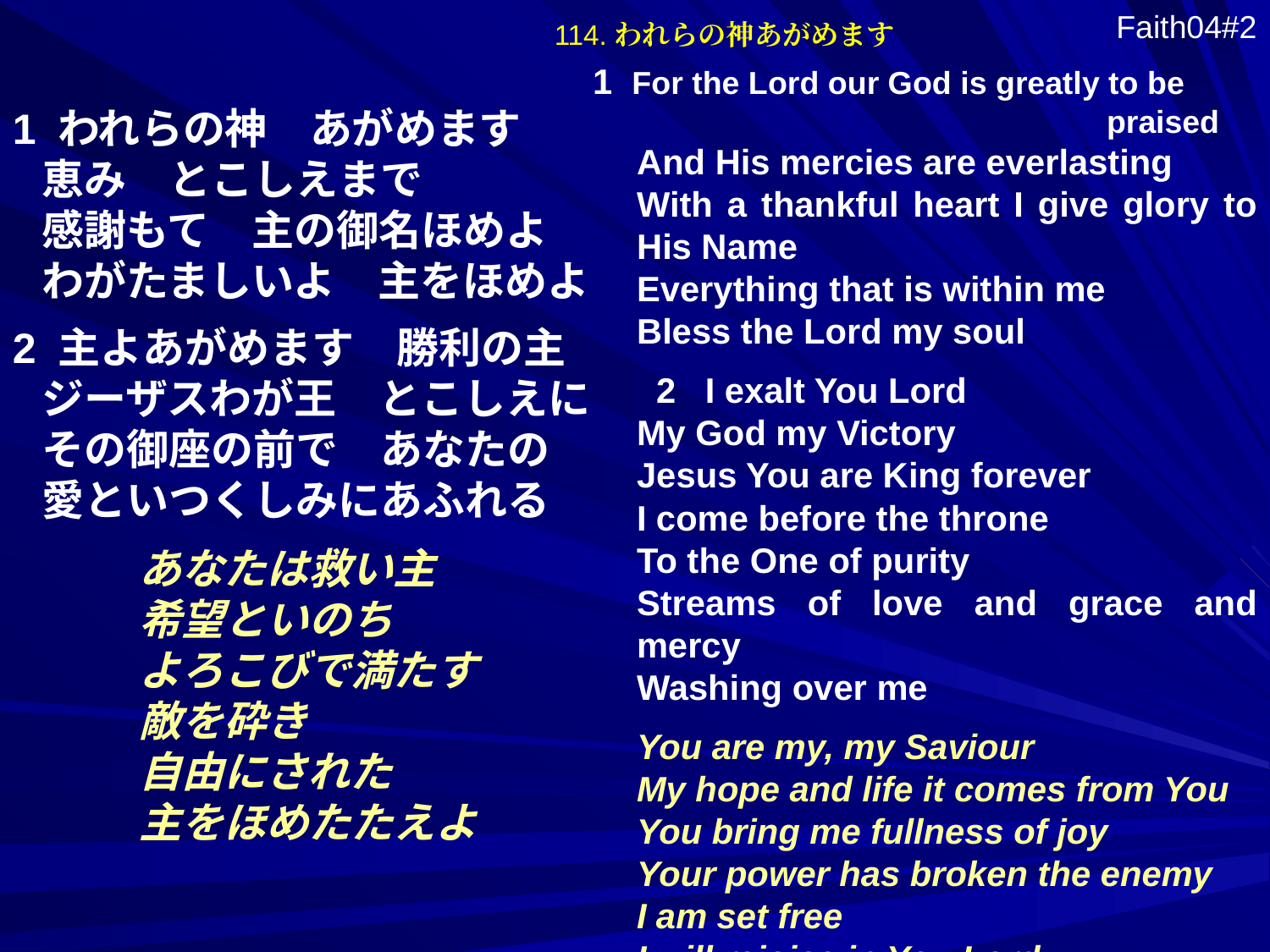

114.われらの神あがめます
Faith04#2
  1  For the Lord our God is greatly to be
                                                            praised
And His mercies are everlasting
With a thankful heart I give glory to His Name
Everything that is within me
Bless the Lord my soul

  2   I exalt You Lord
My God my Victory
Jesus You are King forever
I come before the throne
To the One of purity
Streams of love and grace and mercy
Washing over me

You are my, my Saviour
My hope and life it comes from You
You bring me fullness of joy
Your power has broken the enemy
I am set free
I will rejoice in You Lord

1 われらの神　あがめます
  恵み　とこしえまで
  感謝もて　主の御名ほめよ
  わがたましいよ　主をほめよ

2 主よあがめます　勝利の主
  ジーザスわが王　とこしえに
  その御座の前で　あなたの
  愛といつくしみにあふれる

あなたは救い主
希望といのち
よろこびで満たす
敵を砕き
自由にされた
主をほめたたえよ